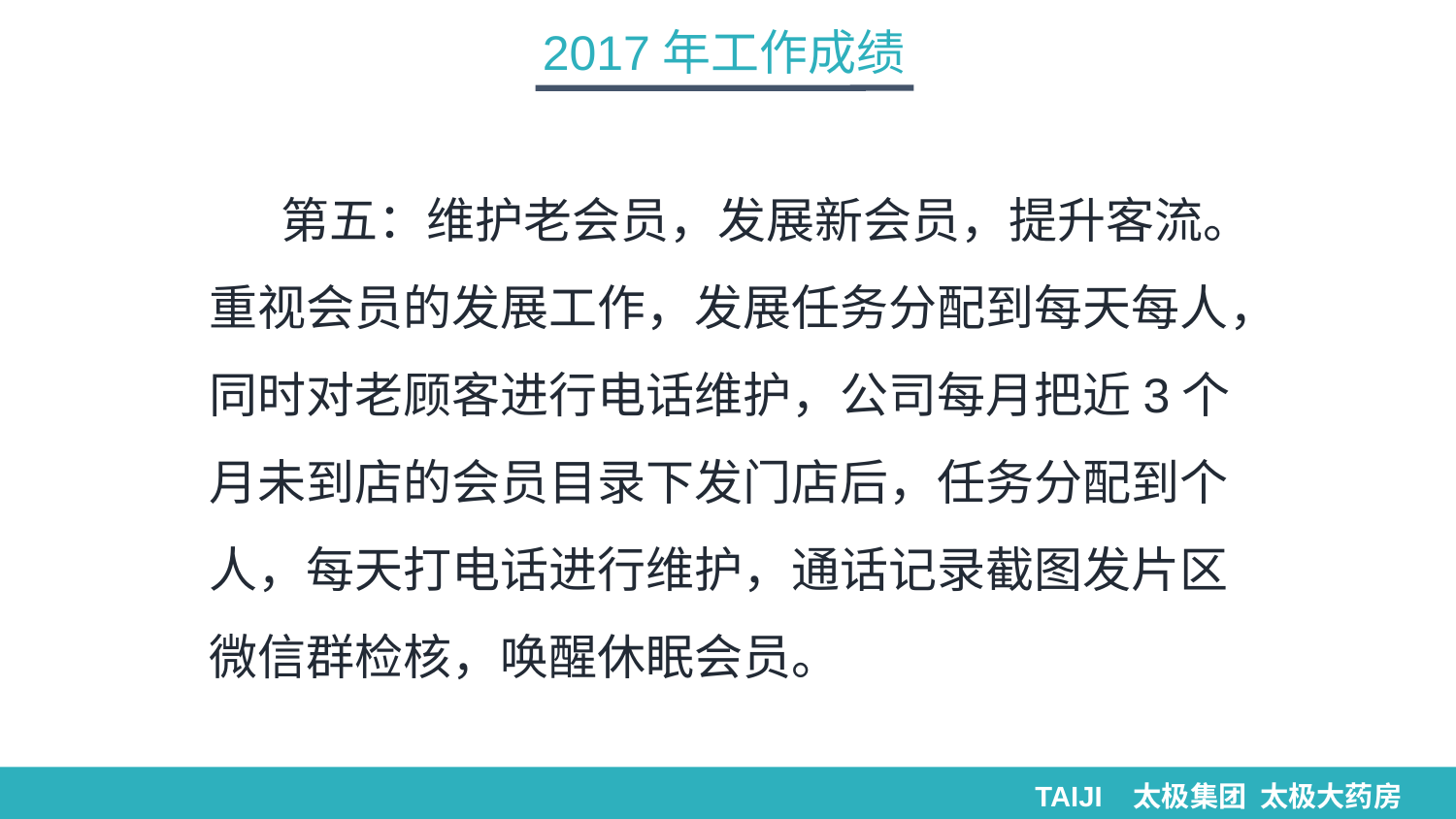

2017年工作成绩
第五：维护老会员，发展新会员，提升客流。重视会员的发展工作，发展任务分配到每天每人，同时对老顾客进行电话维护，公司每月把近3个月未到店的会员目录下发门店后，任务分配到个人，每天打电话进行维护，通话记录截图发片区微信群检核，唤醒休眠会员。

TAIJI   太极集团  太极大药房